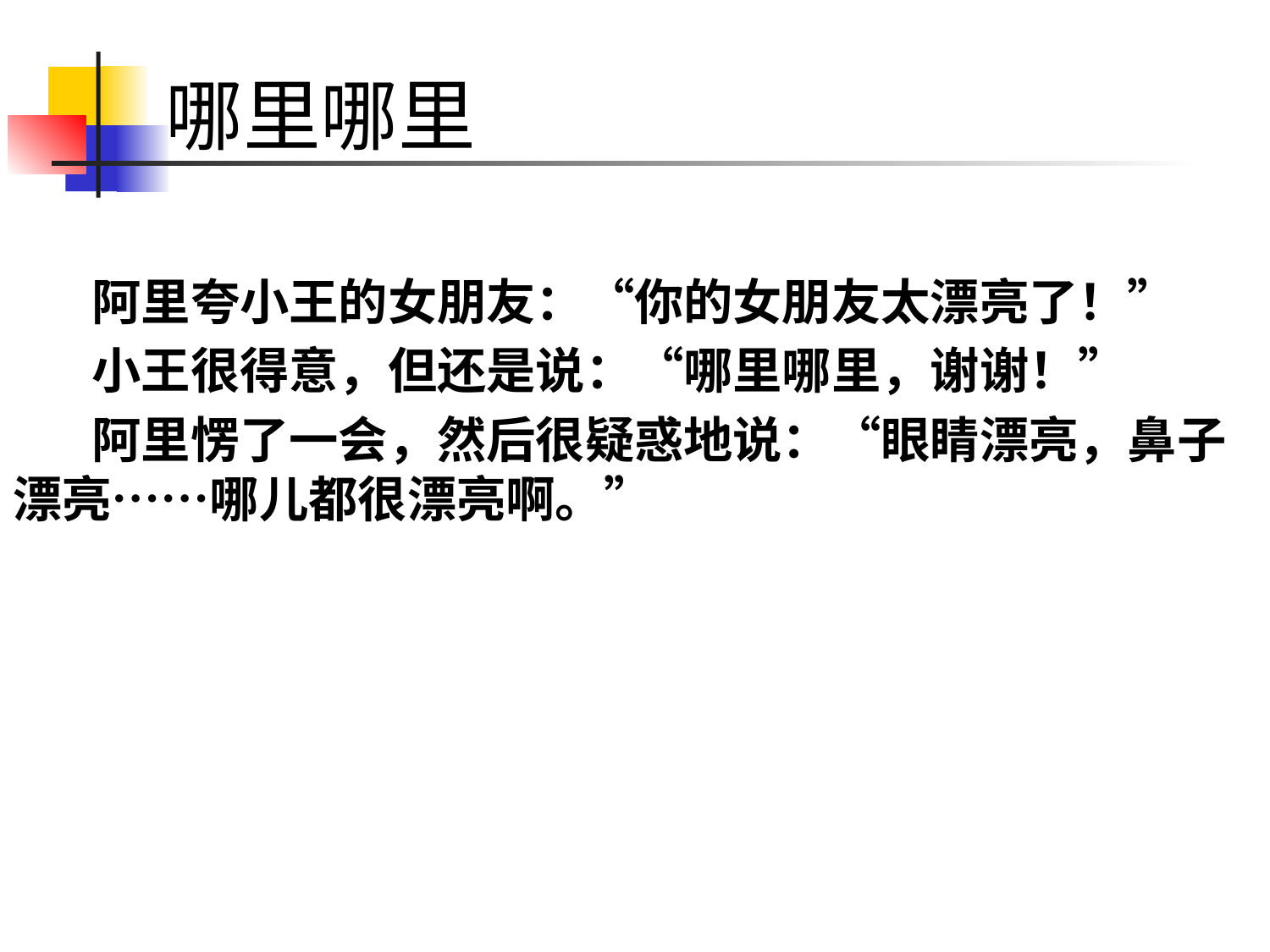

# 哪里哪里
      阿里夸小王的女朋友：“你的女朋友太漂亮了！”
      小王很得意，但还是说：“哪里哪里，谢谢！”
      阿里愣了一会，然后很疑惑地说：“眼睛漂亮，鼻子漂亮……哪儿都很漂亮啊。”